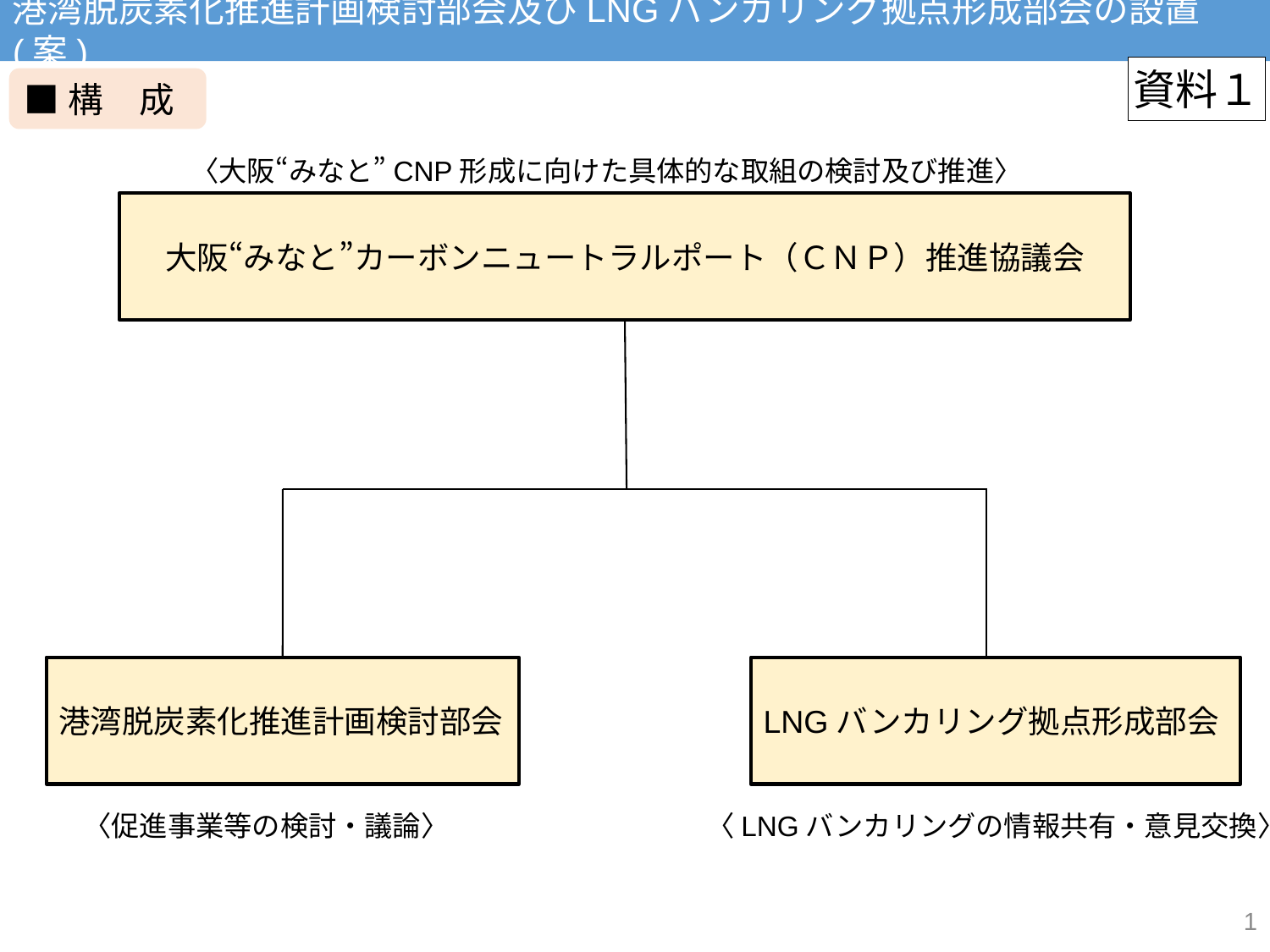

港湾脱炭素化推進計画検討部会及びLNGバンカリング拠点形成部会の設置(案)
資料１
■構　成
〈大阪“みなと”CNP形成に向けた具体的な取組の検討及び推進〉

大阪“みなと”カーボンニュートラルポート（ＣＮＰ）推進協議会

港湾脱炭素化推進計画検討部会

LNGバンカリング拠点形成部会

〈促進事業等の検討・議論〉
〈LNGバンカリングの情報共有・意見交換〉
1